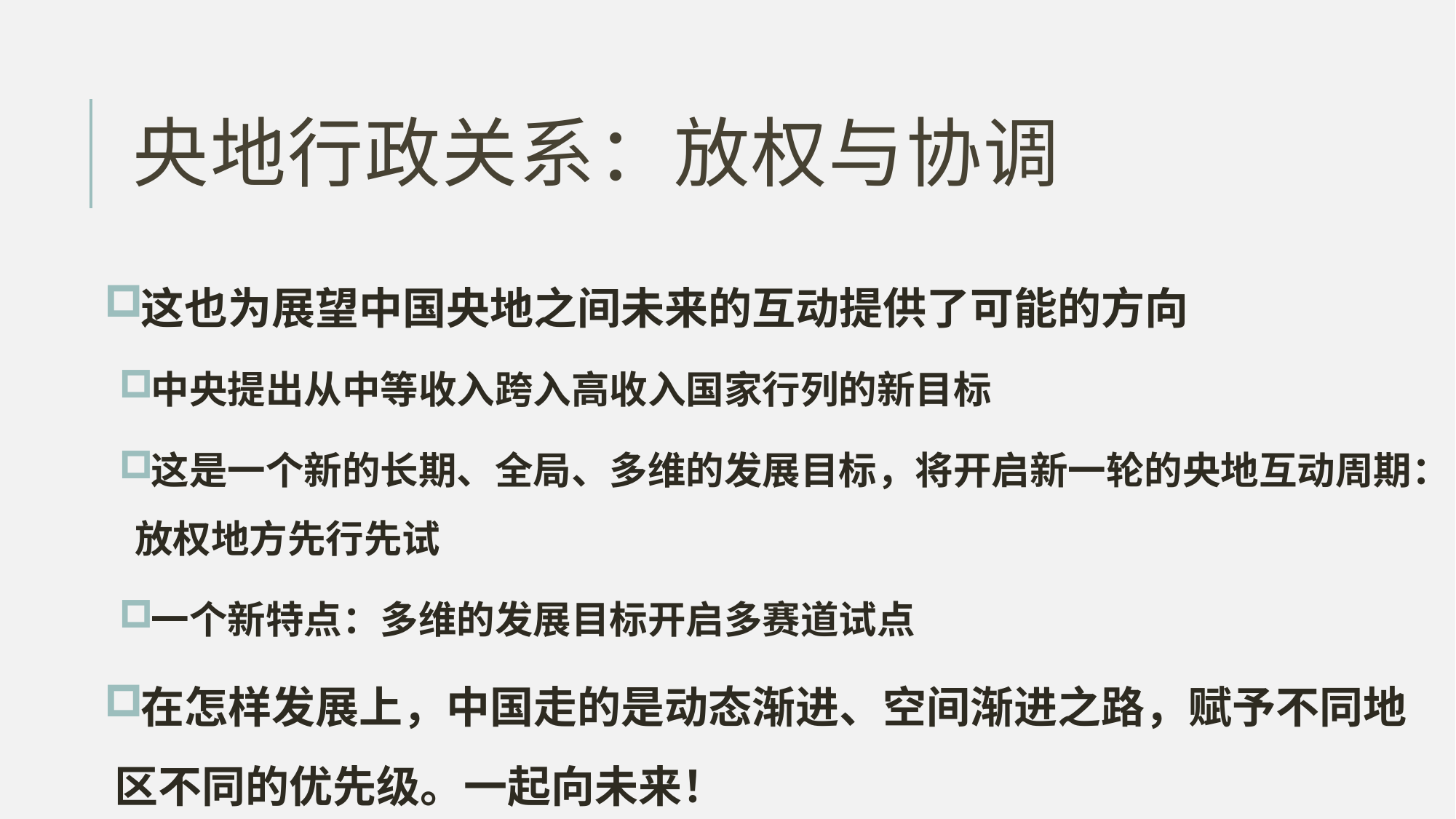

# 央地行政关系：放权与协调
这也为展望中国央地之间未来的互动提供了可能的方向
中央提出从中等收入跨入高收入国家行列的新目标
这是一个新的长期、全局、多维的发展目标，将开启新一轮的央地互动周期：放权地方先行先试
一个新特点：多维的发展目标开启多赛道试点
在怎样发展上，中国走的是动态渐进、空间渐进之路，赋予不同地区不同的优先级。一起向未来！